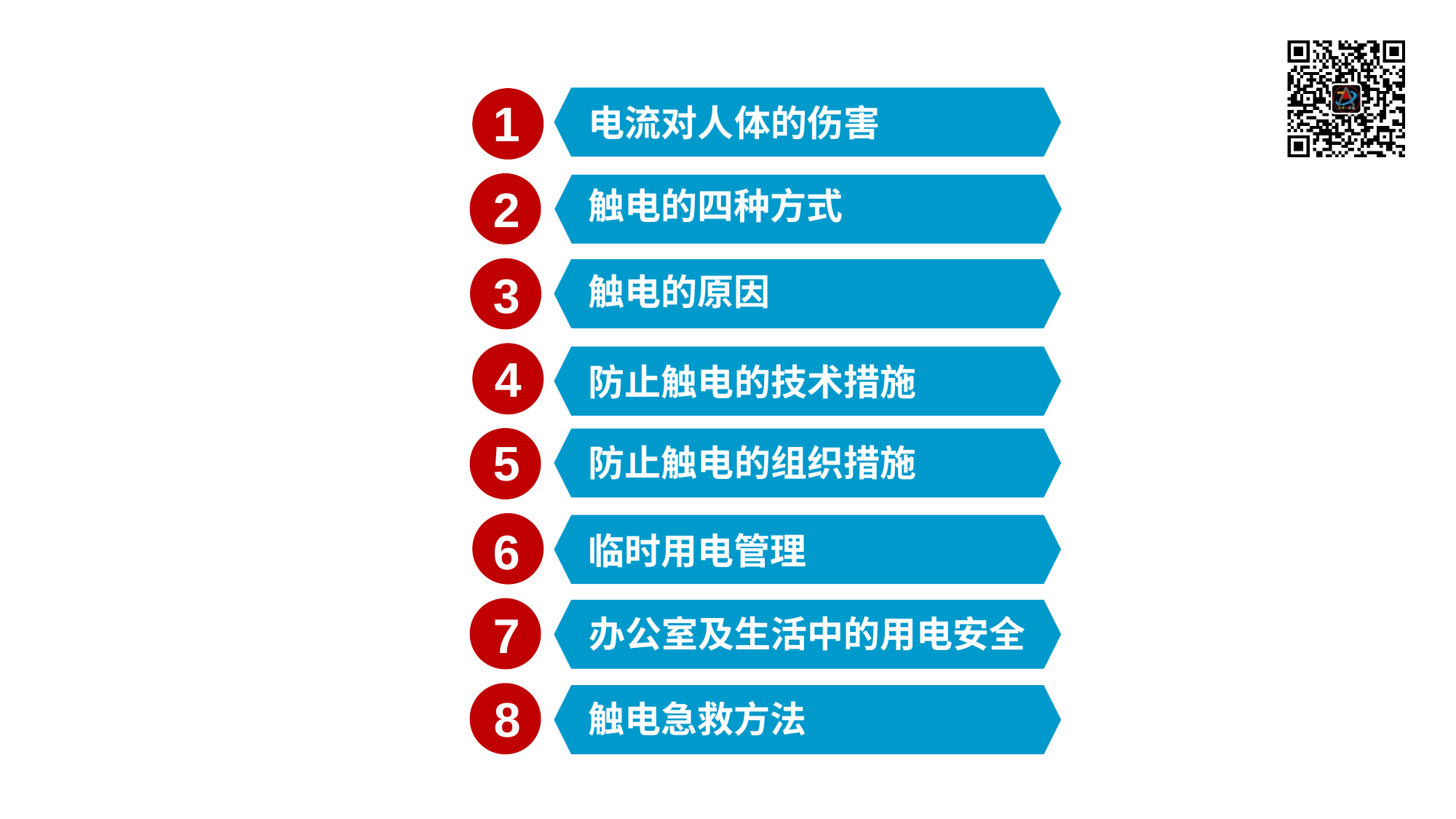

1

电流对人体的伤害

2

触电的四种方式

3
触电的原因
4

防止触电的技术措施
5

防止触电的组织措施

6
临时用电管理

7

办公室及生活中的用电安全

8

触电急救方法